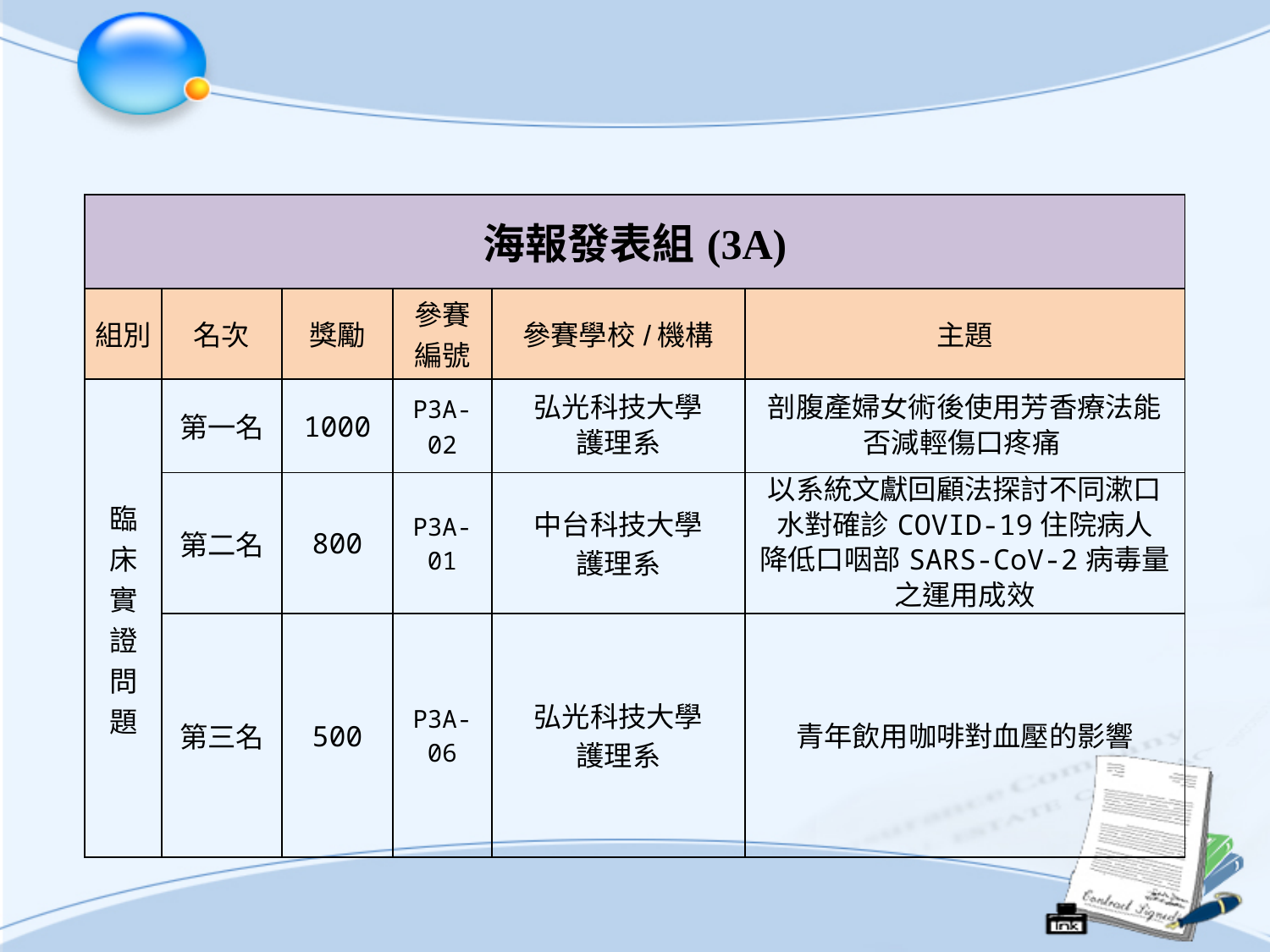

| 海報發表組(3A) |  |  |  |  |  |
| --- | --- | --- | --- | --- | --- |
| 組別 | 名次 | 獎勵 | 參賽編號 | 參賽學校/機構 | 主題 |
| 臨床實證問題 | 第一名 | 1000 | P3A-02 | 弘光科技大學 護理系 | 剖腹產婦女術後使用芳香療法能否減輕傷口疼痛 |
| --- | --- | --- | --- | --- | --- |
|  | 第二名 | 800 | P3A-01 | 中台科技大學 護理系 | 以系統文獻回顧法探討不同漱口水對確診COVID-19住院病人 降低口咽部SARS-CoV-2病毒量之運用成效 |
|  | 第三名 | 500 | P3A-06 | 弘光科技大學 護理系 | 青年飲用咖啡對血壓的影響 |